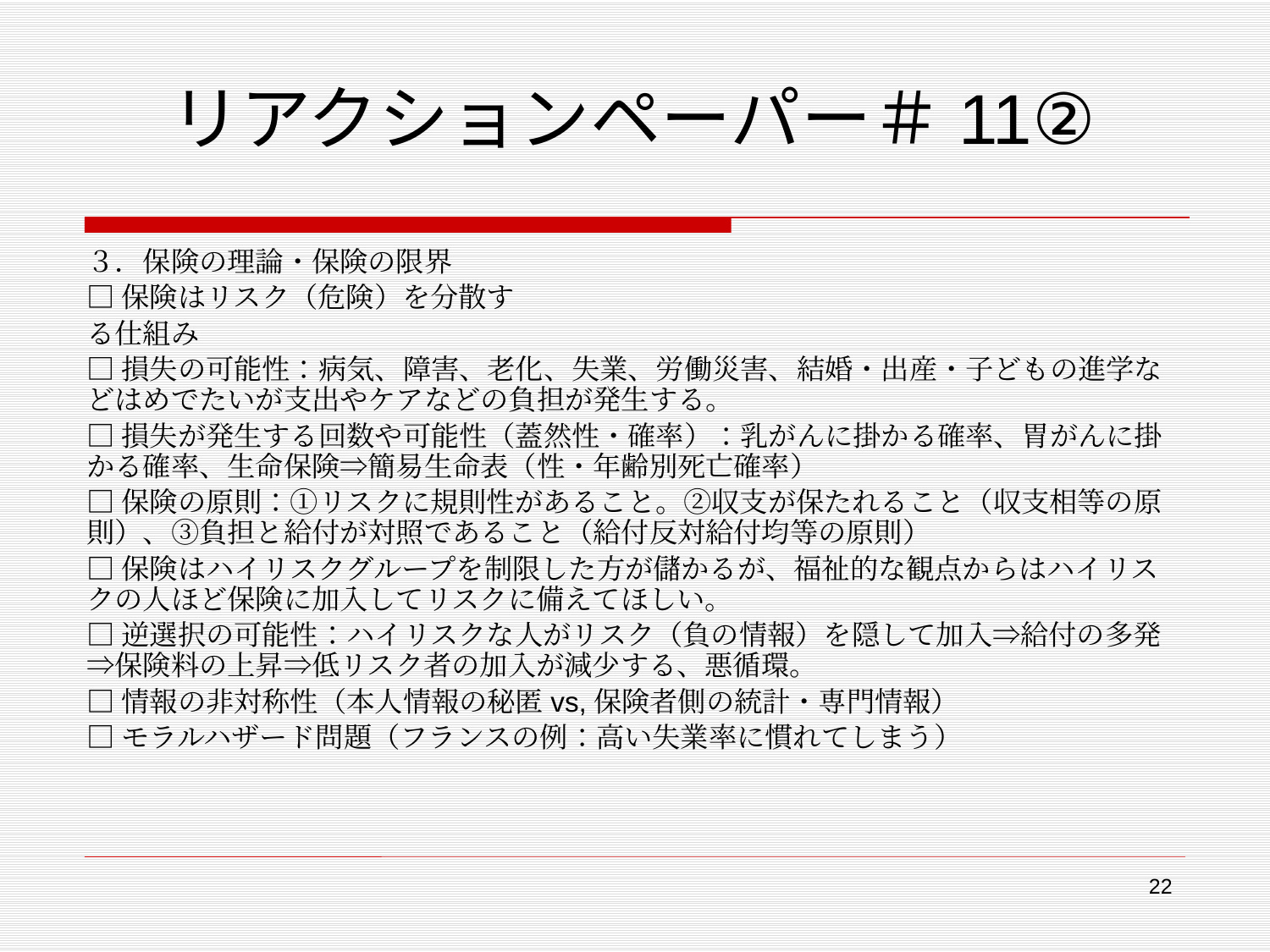

# リアクションペーパー＃11②
３．保険の理論・保険の限界
□保険はリスク（危険）を分散す
る仕組み
□損失の可能性：病気、障害、老化、失業、労働災害、結婚・出産・子どもの進学などはめでたいが支出やケアなどの負担が発生する。
□損失が発生する回数や可能性（蓋然性・確率）：乳がんに掛かる確率、胃がんに掛かる確率、生命保険⇒簡易生命表（性・年齢別死亡確率）
□保険の原則：①リスクに規則性があること。②収支が保たれること（収支相等の原則）、③負担と給付が対照であること（給付反対給付均等の原則）
□保険はハイリスクグループを制限した方が儲かるが、福祉的な観点からはハイリスクの人ほど保険に加入してリスクに備えてほしい。
□逆選択の可能性：ハイリスクな人がリスク（負の情報）を隠して加入⇒給付の多発⇒保険料の上昇⇒低リスク者の加入が減少する、悪循環。
□情報の非対称性（本人情報の秘匿vs,保険者側の統計・専門情報）
□モラルハザード問題（フランスの例：高い失業率に慣れてしまう）

22